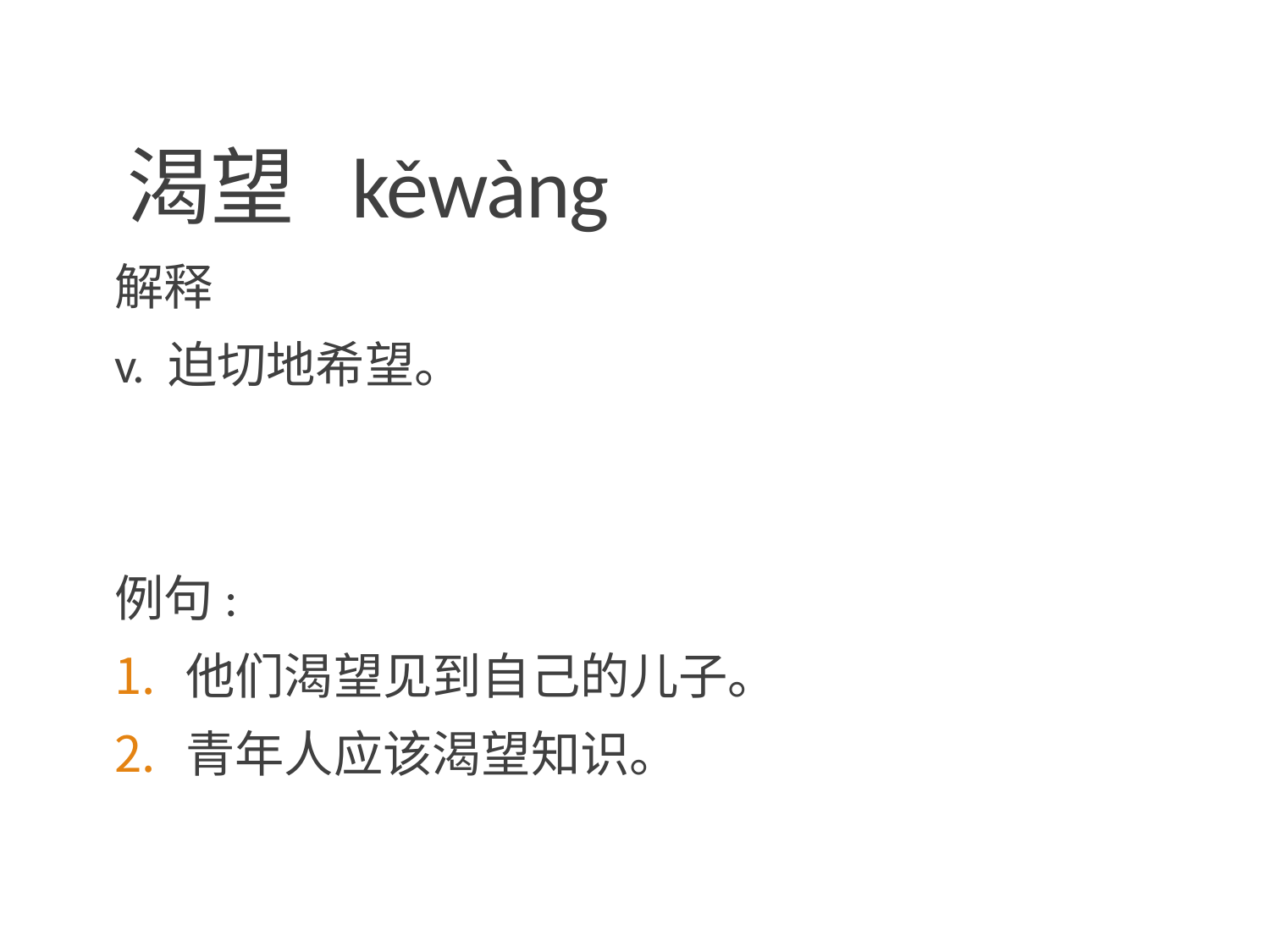

# 渴望  kěwàng
解释
v. 迫切地希望。

例句:
他们渴望见到自己的儿子。
青年人应该渴望知识。